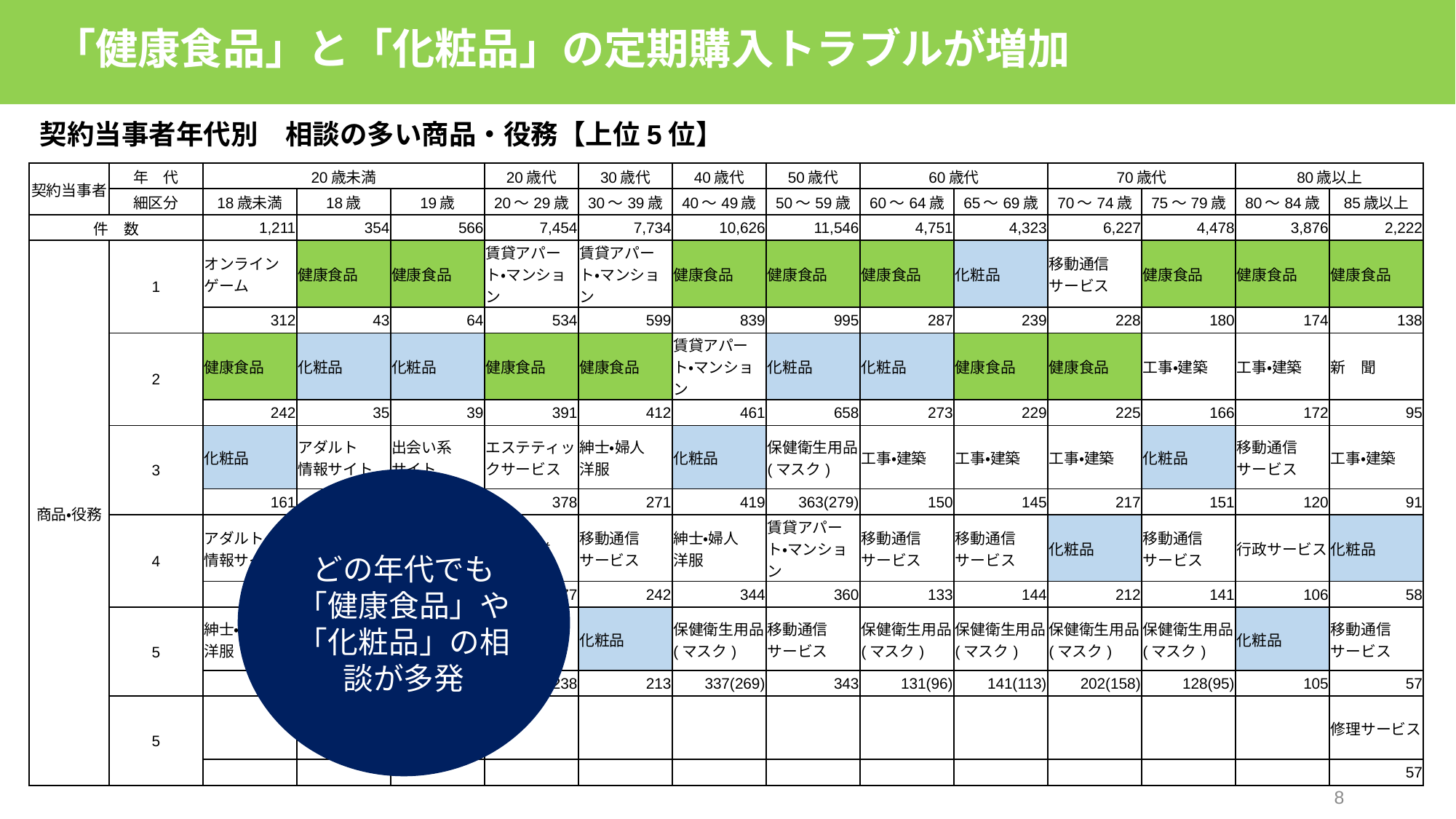

「健康食品」と「化粧品」の定期購入トラブルが増加
契約当事者年代別　相談の多い商品・役務【上位5位】
| 契約当事者 | 年　代 | 20歳未満 |  |  | 20歳代 | 30歳代 | 40歳代 | 50歳代 | 60歳代 |  | 70歳代 |  | 80歳以上 |  |
| --- | --- | --- | --- | --- | --- | --- | --- | --- | --- | --- | --- | --- | --- | --- |
|  | 細区分 | 18歳未満 | 18歳 | 19歳 | 20～29歳 | 30～39歳 | 40～49歳 | 50～59歳 | 60～64歳 | 65～69歳 | 70～74歳 | 75～79歳 | 80～84歳 | 85歳以上 |
| 件　数 |  | 1,211 | 354 | 566 | 7,454 | 7,734 | 10,626 | 11,546 | 4,751 | 4,323 | 6,227 | 4,478 | 3,876 | 2,222 |
| 商品・役務 | 1 | オンラインゲーム | 健康食品 | 健康食品 | 賃貸アパート・マンション | 賃貸アパート・マンション | 健康食品 | 健康食品 | 健康食品 | 化粧品 | 移動通信 サービス | 健康食品 | 健康食品 | 健康食品 |
|  |  | 312 | 43 | 64 | 534 | 599 | 839 | 995 | 287 | 239 | 228 | 180 | 174 | 138 |
|  | 2 | 健康食品 | 化粧品 | 化粧品 | 健康食品 | 健康食品 | 賃貸アパート・マンション | 化粧品 | 化粧品 | 健康食品 | 健康食品 | 工事・建築 | 工事・建築 | 新　聞 |
|  |  | 242 | 35 | 39 | 391 | 412 | 461 | 658 | 273 | 229 | 225 | 166 | 172 | 95 |
|  | 3 | 化粧品 | アダルト 情報サイト | 出会い系 サイト | エステティックサービス | 紳士・婦人 洋服 | 化粧品 | 保健衛生用品(マスク) | 工事・建築 | 工事・建築 | 工事・建築 | 化粧品 | 移動通信 サービス | 工事・建築 |
|  |  | 161 | 17 | 31 | 378 | 271 | 419 | 363(279) | 150 | 145 | 217 | 151 | 120 | 91 |
|  | 4 | アダルト 情報サイト | 紳士・婦人 洋服 | 賃貸アパート・マンション | 内職・副業 | 移動通信 サービス | 紳士・婦人 洋服 | 賃貸アパート・マンション | 移動通信 サービス | 移動通信 サービス | 化粧品 | 移動通信 サービス | 行政サービス | 化粧品 |
|  |  | 61 | 11 | 21 | 277 | 242 | 344 | 360 | 133 | 144 | 212 | 141 | 106 | 58 |
|  | 5 | 紳士・婦人 洋服 | エステティックサービス | 紳士・婦人 洋服 | 出会い系 サイト | 化粧品 | 保健衛生用品(マスク) | 移動通信 サービス | 保健衛生用品(マスク) | 保健衛生用品(マスク) | 保健衛生用品(マスク) | 保健衛生用品(マスク) | 化粧品 | 移動通信 サービス |
|  |  | 24 | 10 | 17 | 238 | 213 | 337(269) | 343 | 131(96) | 141(113) | 202(158) | 128(95) | 105 | 57 |
|  | 5 |  |  |  |  |  |  |  |  |  |  |  |  | 修理サービス |
|  |  |  |  |  |  |  |  |  |  |  |  |  |  | 57 |
どの年代でも
「健康食品」や「化粧品」の相談が多発
8